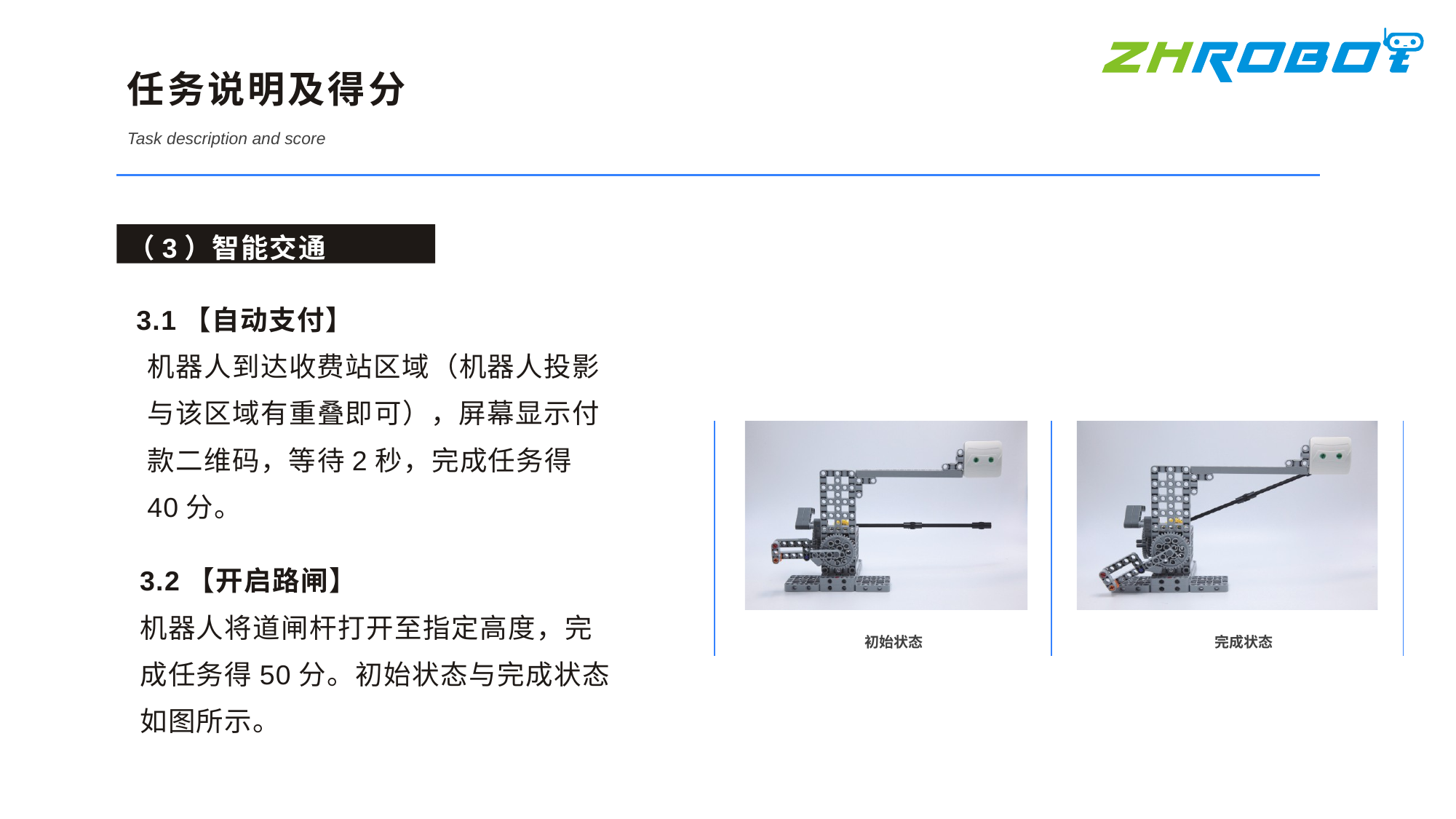

任务说明及得分
Task description and score

（3）智能交通
3.1【自动支付】
机器人到达收费站区域（机器人投影与该区域有重叠即可），屏幕显示付款二维码，等待2秒，完成任务得40分。

3.2【开启路闸】
机器人将道闸杆打开至指定高度，完成任务得50分。初始状态与完成状态如图所示。
初始状态
完成状态